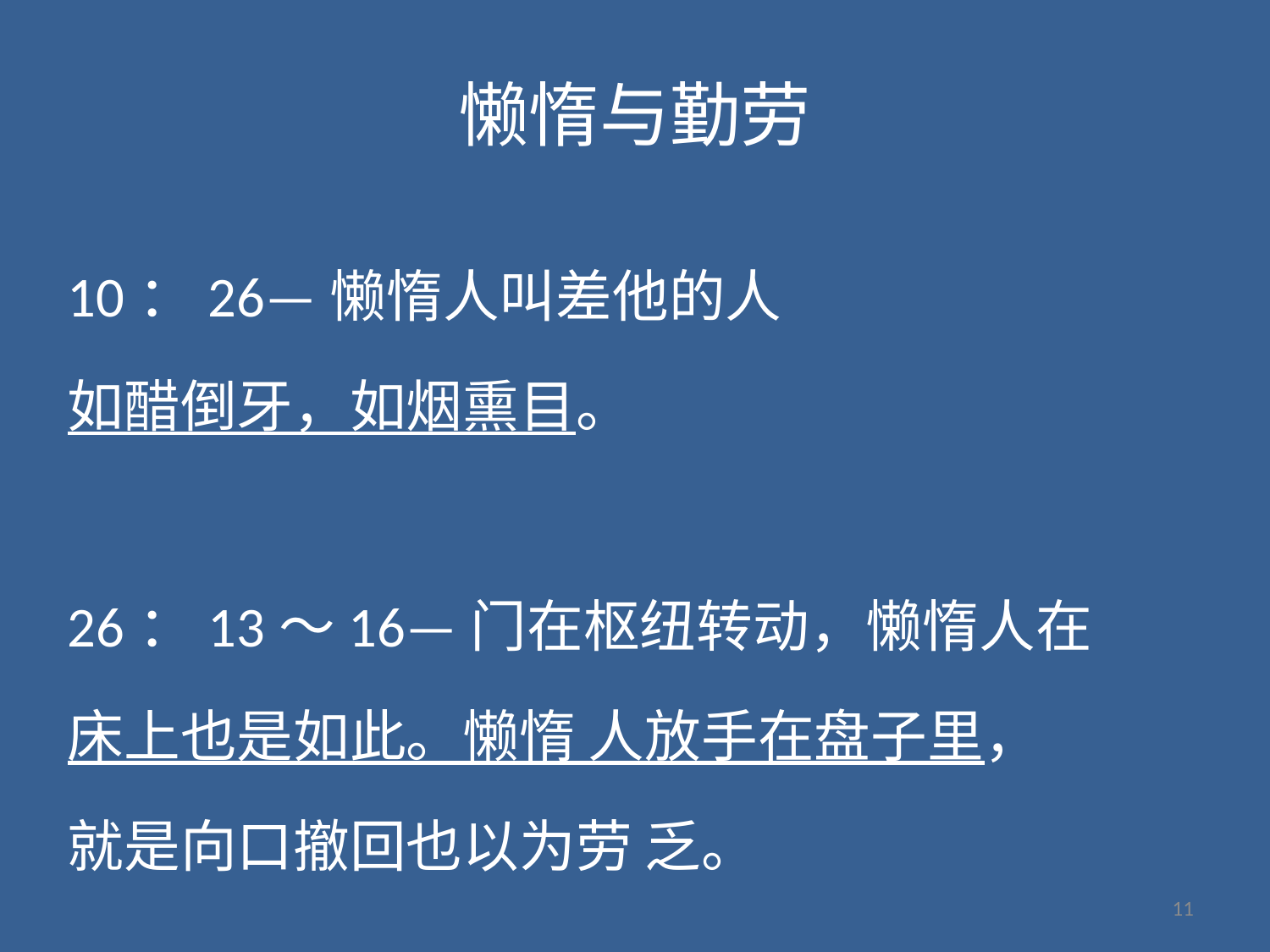

懒惰与勤劳

10：26—懒惰人叫差他的人
如醋倒牙，如烟熏目。

26：13～16—门在枢纽转动，懒惰人在
床上也是如此。懒惰 人放手在盘子里，
就是向口撤回也以为劳 乏。
11